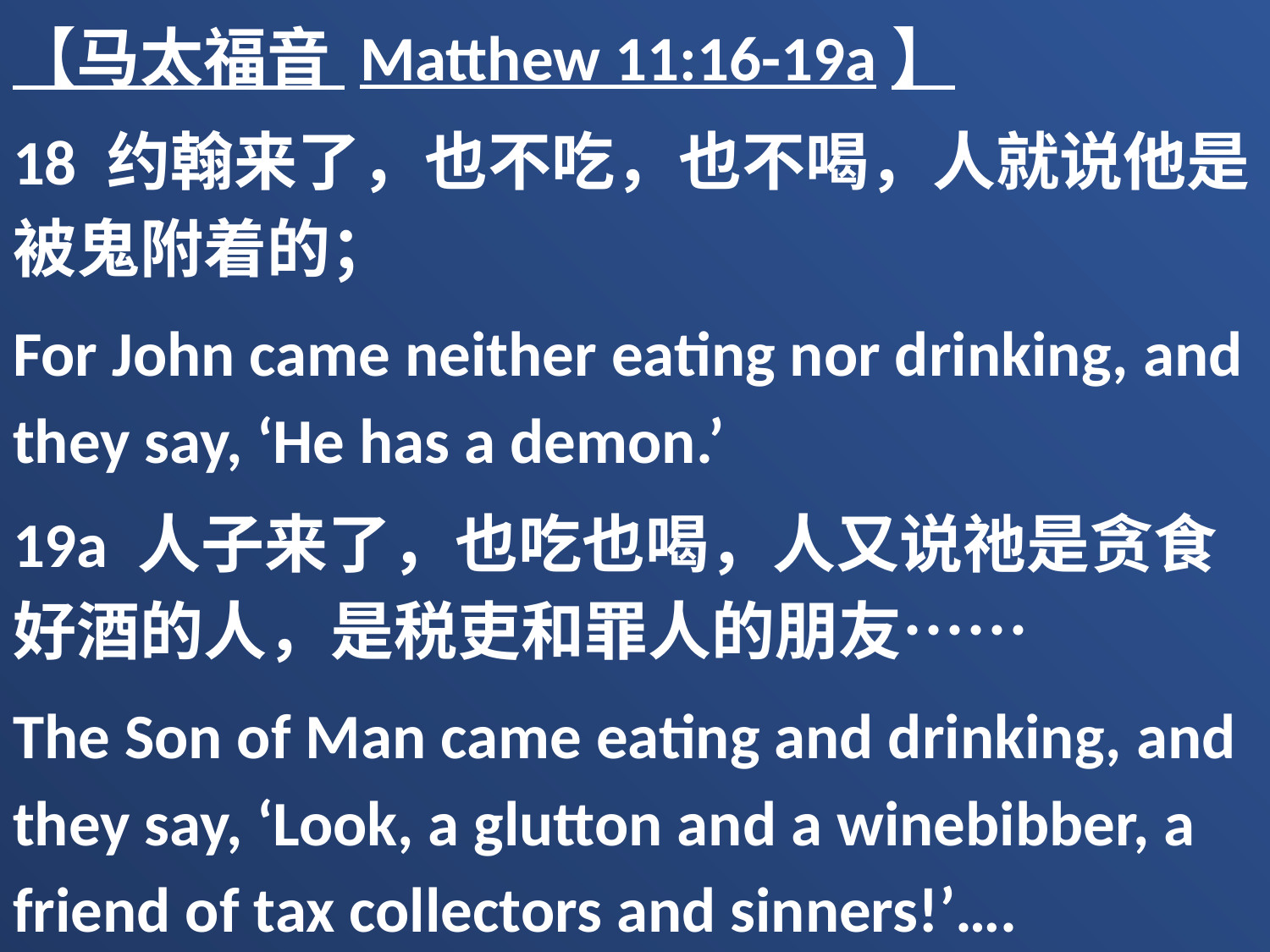

【马太福音 Matthew 11:16-19a】
18 约翰来了，也不吃，也不喝，人就说他是被鬼附着的；
For John came neither eating nor drinking, and they say, ‘He has a demon.’
19a 人子来了，也吃也喝，人又说祂是贪食好酒的人，是税吏和罪人的朋友……
The Son of Man came eating and drinking, and they say, ‘Look, a glutton and a winebibber, a friend of tax collectors and sinners!’….